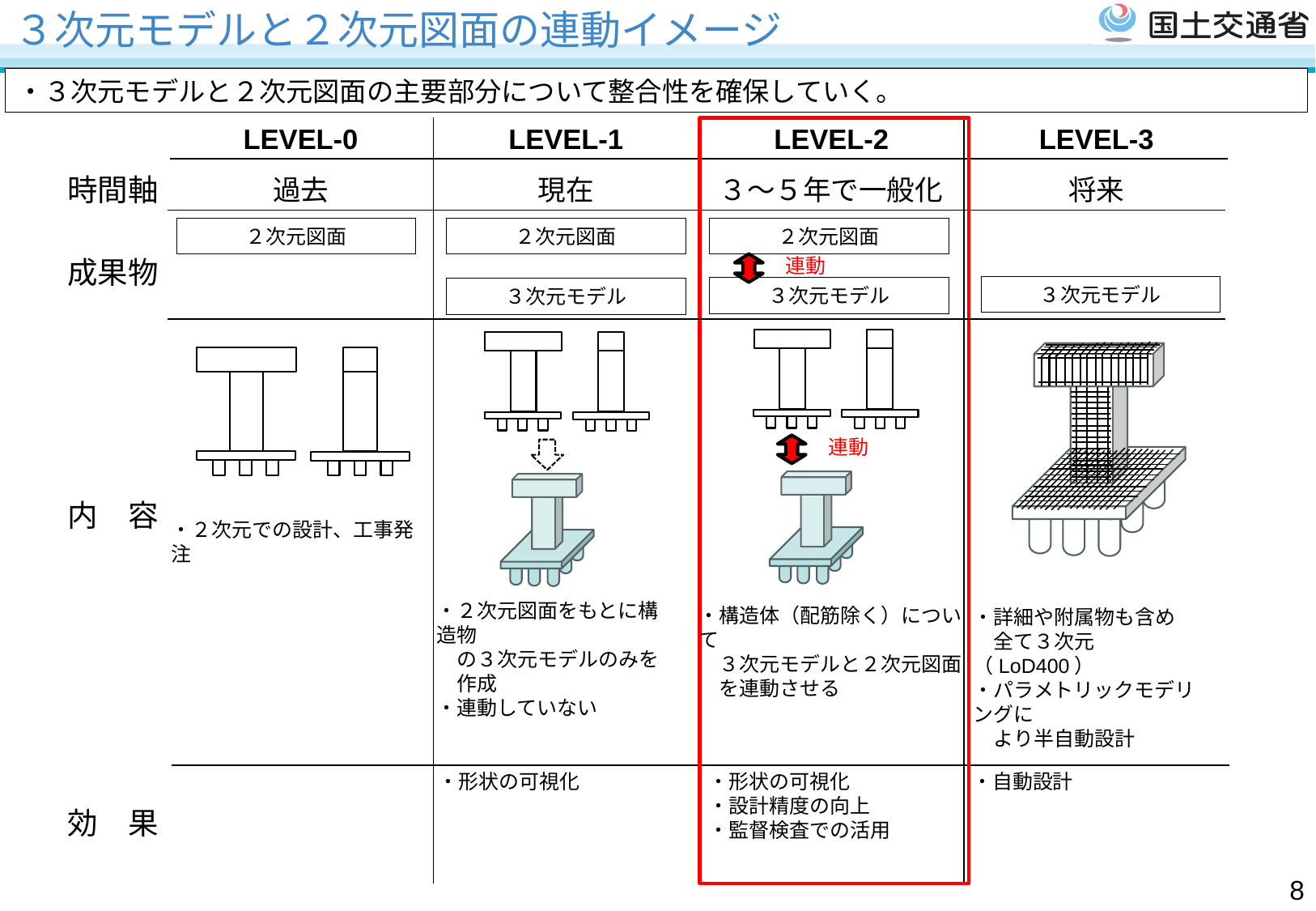

# ３次元モデルと２次元図面の連動イメージ
・３次元モデルと２次元図面の主要部分について整合性を確保していく。
| LEVEL-0 | LEVEL-1 | LEVEL-2 | LEVEL-3 |
| --- | --- | --- | --- |
| 過去 | 現在 | ３～５年で一般化 | 将来 |
|  |  |  |  |
|  |  |  |  |
|  |  |  |  |

時間軸
２次元図面
２次元図面
２次元図面
連動
成果物

３次元モデル
３次元モデル
３次元モデル

連動

内　容
・２次元での設計、工事発注
・２次元図面をもとに構造物
　の３次元モデルのみを
　作成
・連動していない
・構造体（配筋除く）について
　３次元モデルと２次元図面
　を連動させる

・詳細や附属物も含め
　全て３次元（LoD400）
・パラメトリックモデリングに
　より半自動設計
・自動設計
・形状の可視化
・形状の可視化
・設計精度の向上
・監督検査での活用
効　果
8